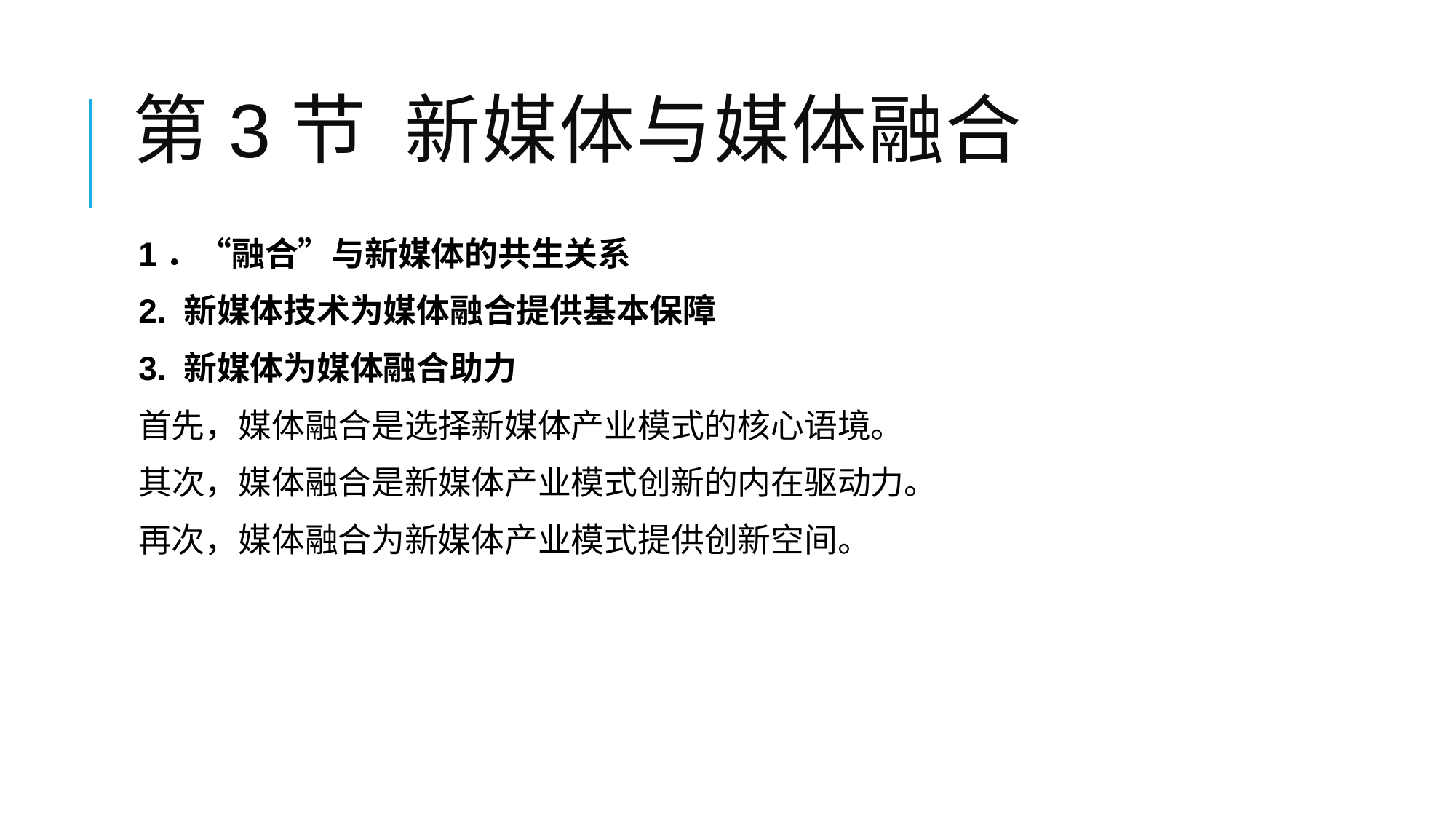

# 第3节  新媒体与媒体融合
1．“融合”与新媒体的共生关系
2. 新媒体技术为媒体融合提供基本保障
3. 新媒体为媒体融合助力
首先，媒体融合是选择新媒体产业模式的核心语境。
其次，媒体融合是新媒体产业模式创新的内在驱动力。
再次，媒体融合为新媒体产业模式提供创新空间。